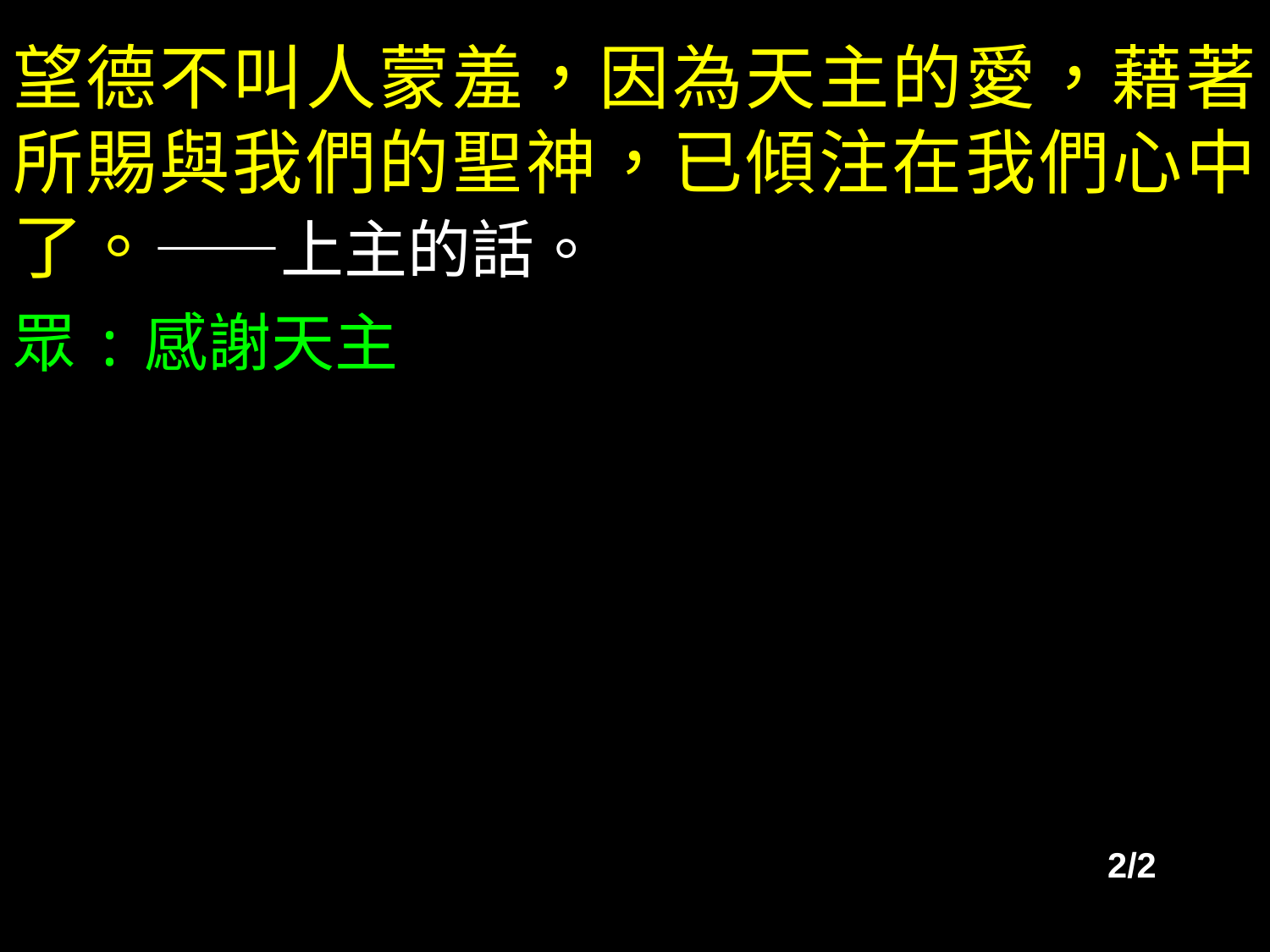

望德不叫人蒙羞，因為天主的愛，藉著所賜與我們的聖神，已傾注在我們心中了。——上主的話。
眾:感謝天主

2/2